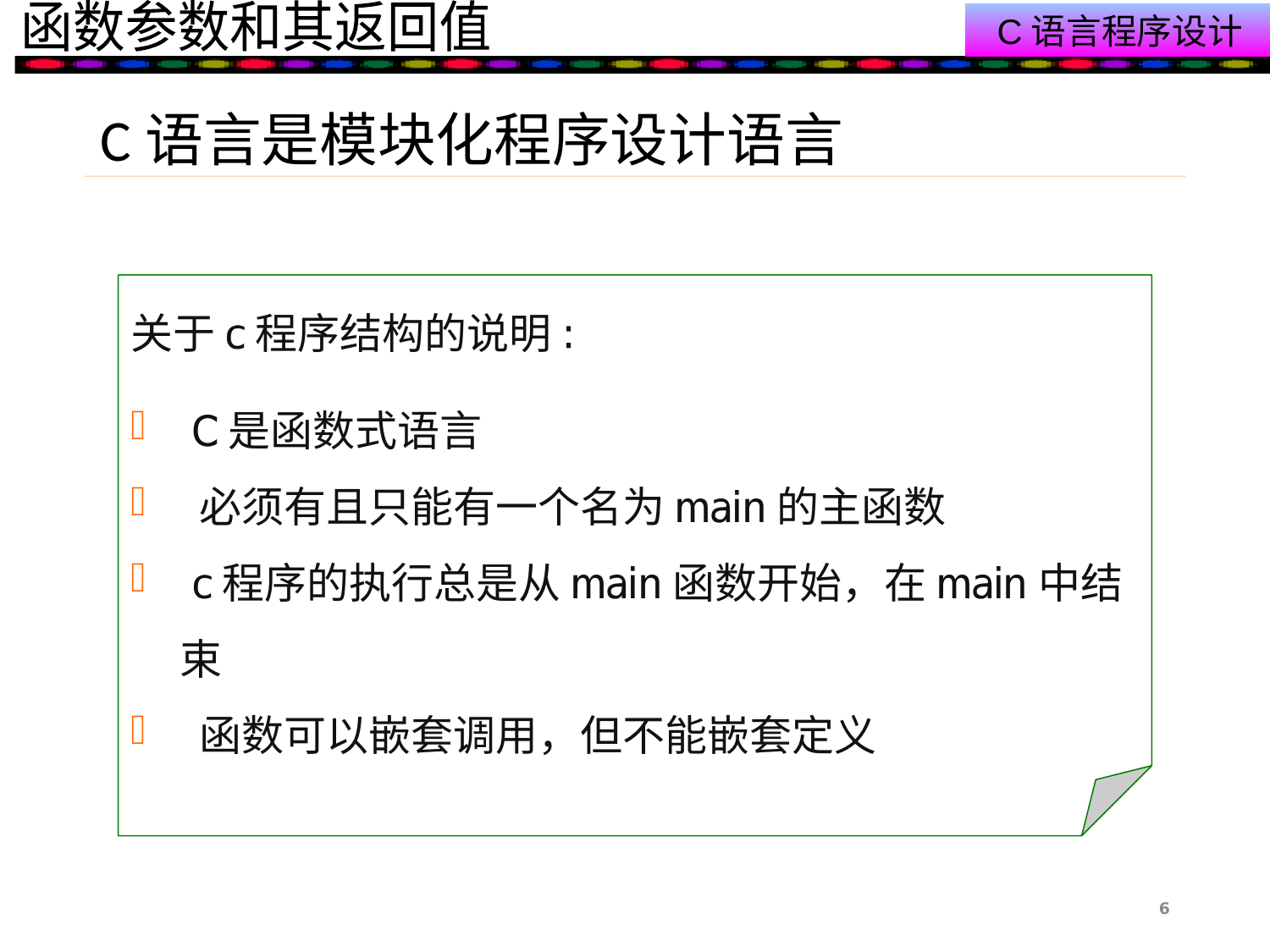

# C语言是模块化程序设计语言

关于c程序结构的说明:
 C是函数式语言
 必须有且只能有一个名为main的主函数
 c程序的执行总是从main函数开始，在main中结束
 函数可以嵌套调用，但不能嵌套定义
6